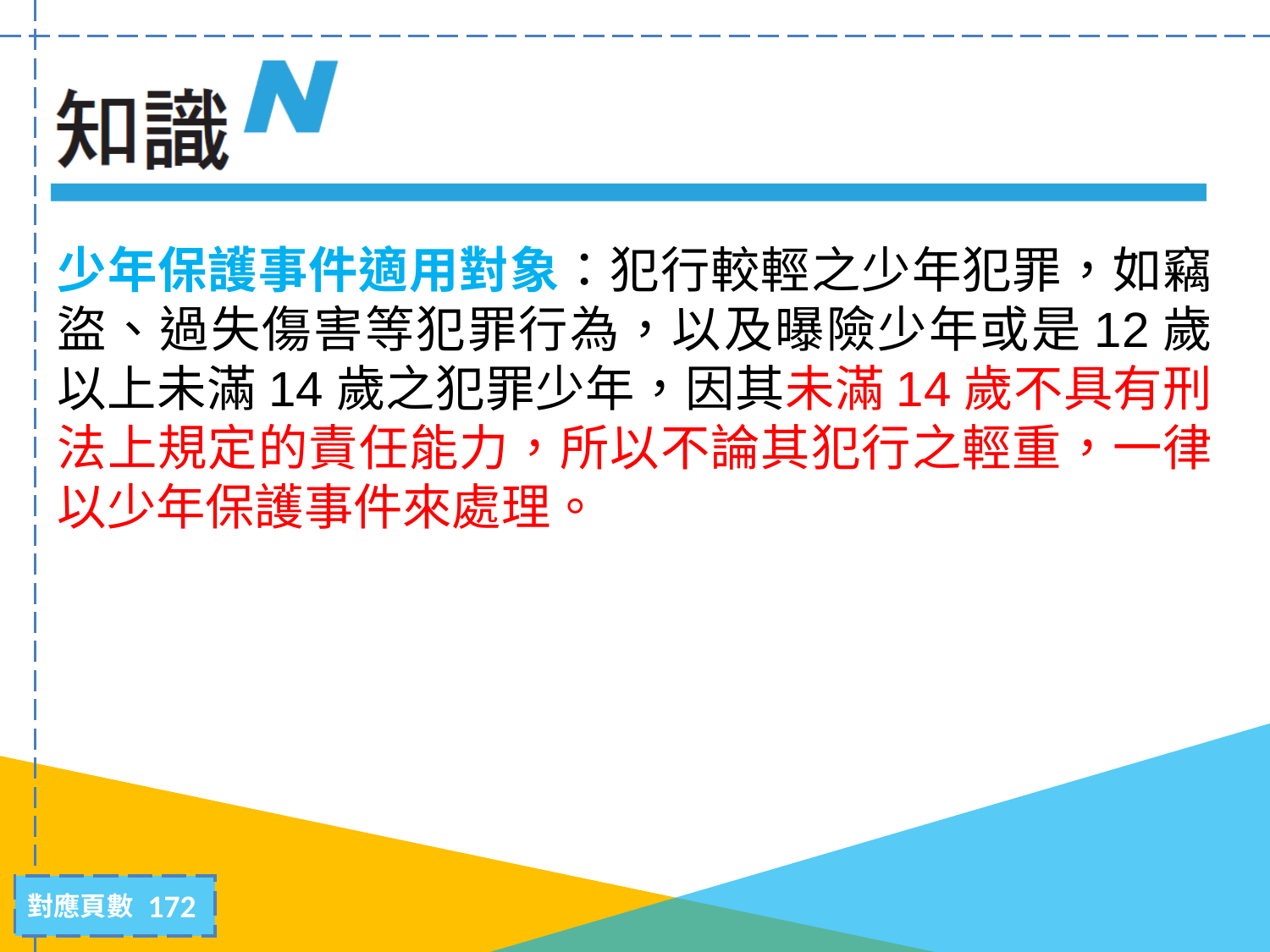

少年保護事件適用對象：犯行較輕之少年犯罪，如竊盜、過失傷害等犯罪行為，以及曝險少年或是12歲以上未滿14歲之犯罪少年，因其未滿14歲不具有刑法上規定的責任能力，所以不論其犯行之輕重，一律以少年保護事件來處理。
172